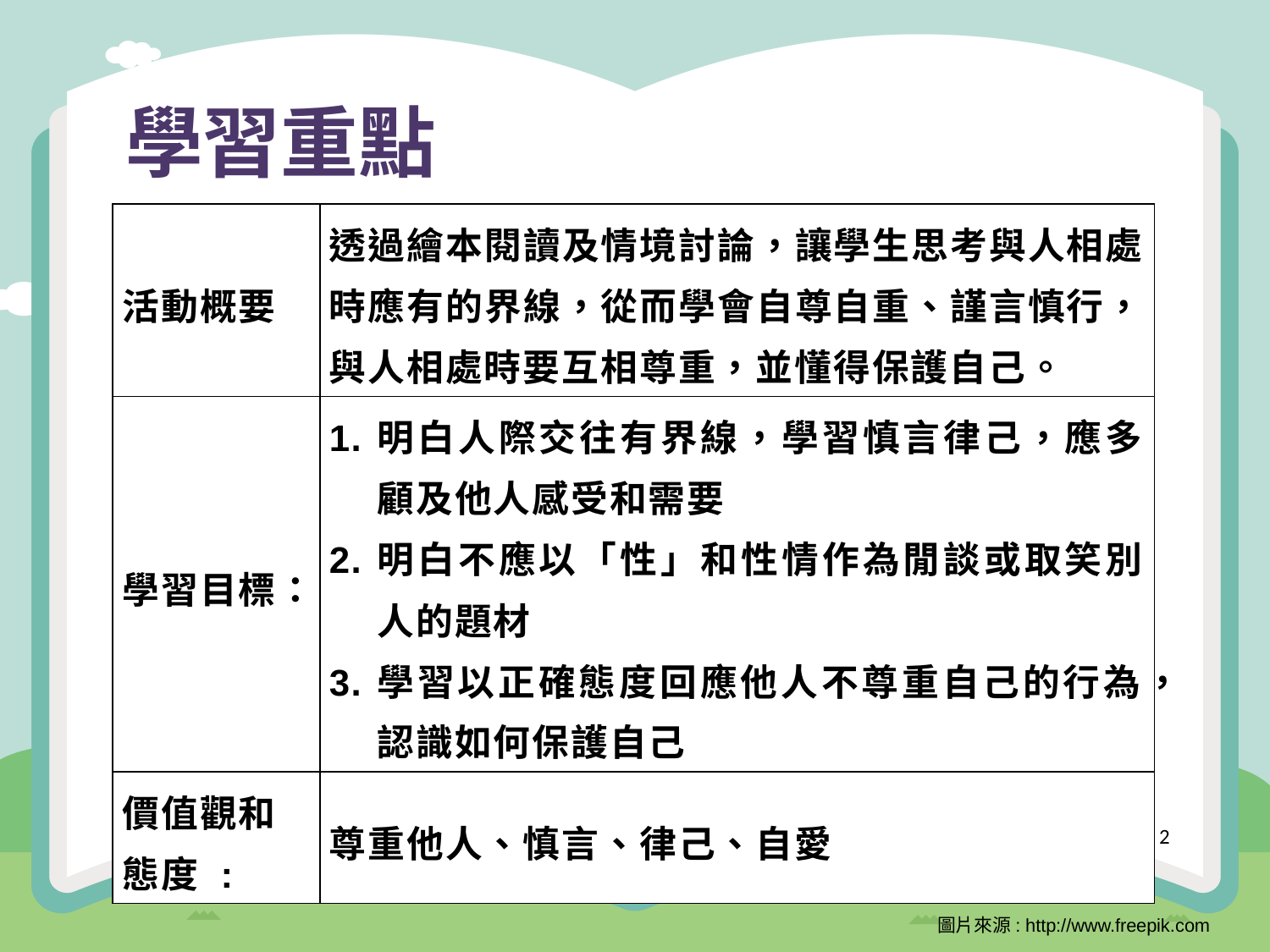

# 學習重點
| 活動概要 | 透過繪本閱讀及情境討論，讓學生思考與人相處時應有的界線，從而學會自尊自重、謹言慎行，與人相處時要互相尊重，並懂得保護自己。 |
| --- | --- |
| 學習目標： | 明白人際交往有界線，學習慎言律己，應多顧及他人感受和需要 明白不應以「性」和性情作為閒談或取笑別人的題材 學習以正確態度回應他人不尊重自己的行為，認識如何保護自己 |
| 價值觀和態度 : | 尊重他人、慎言、律己、自愛 |
2
圖片來源: http://www.freepik.com